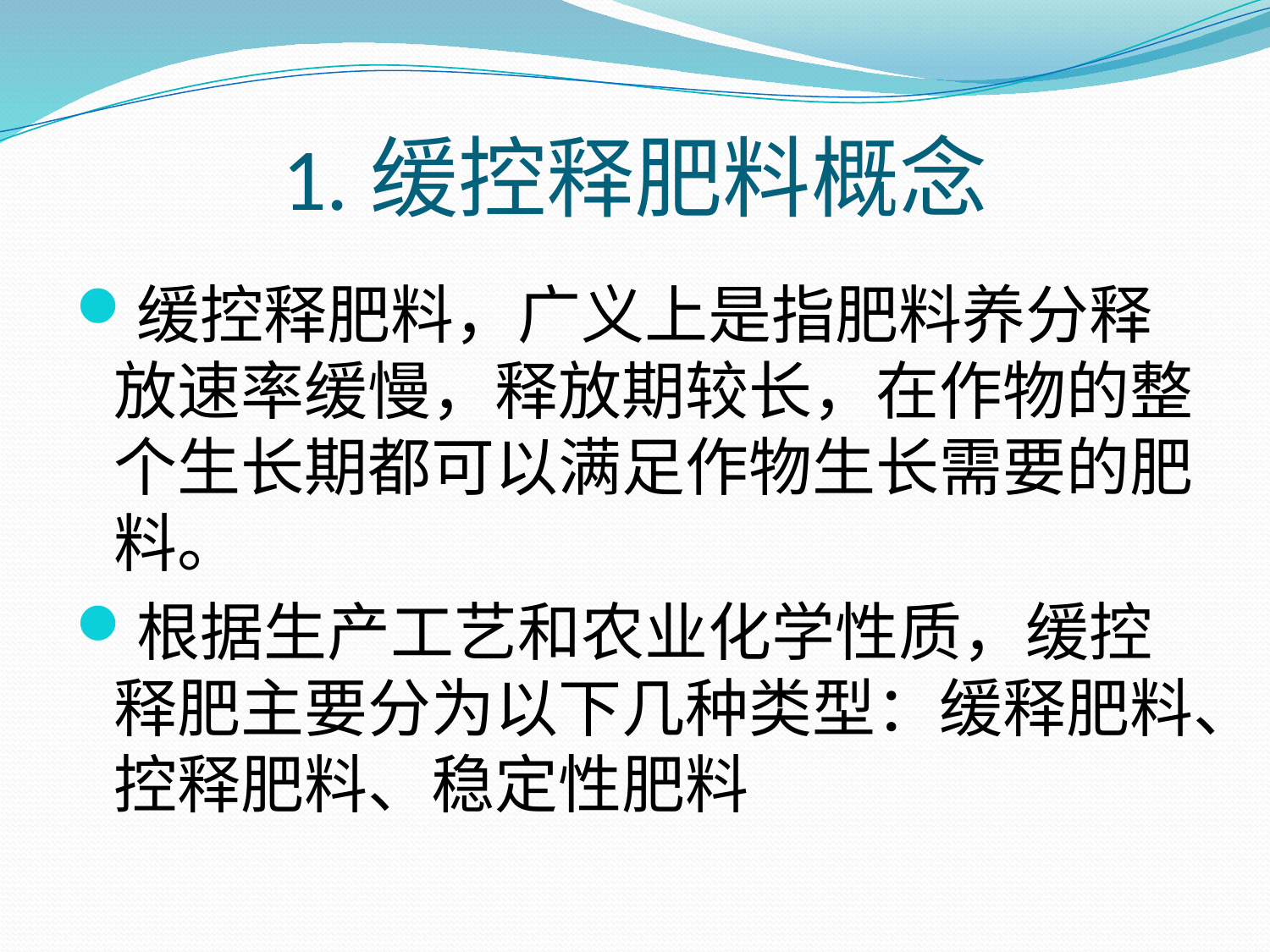

# 1.缓控释肥料概念
缓控释肥料，广义上是指肥料养分释放速率缓慢，释放期较长，在作物的整个生长期都可以满足作物生长需要的肥料。
根据生产工艺和农业化学性质，缓控释肥主要分为以下几种类型：缓释肥料、控释肥料、稳定性肥料